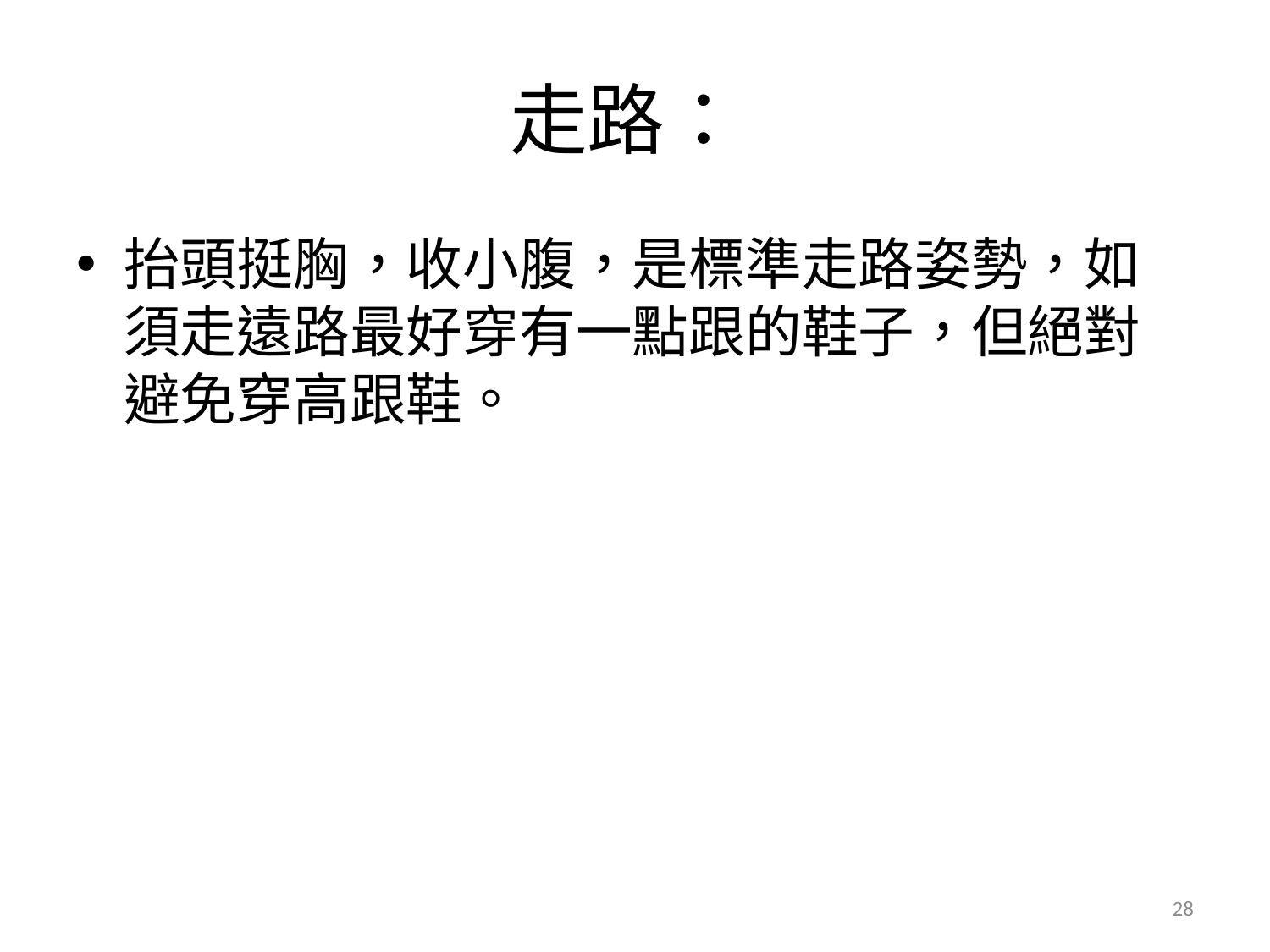

# 走路：
抬頭挺胸，收小腹，是標準走路姿勢，如須走遠路最好穿有一點跟的鞋子，但絕對避免穿高跟鞋。
28